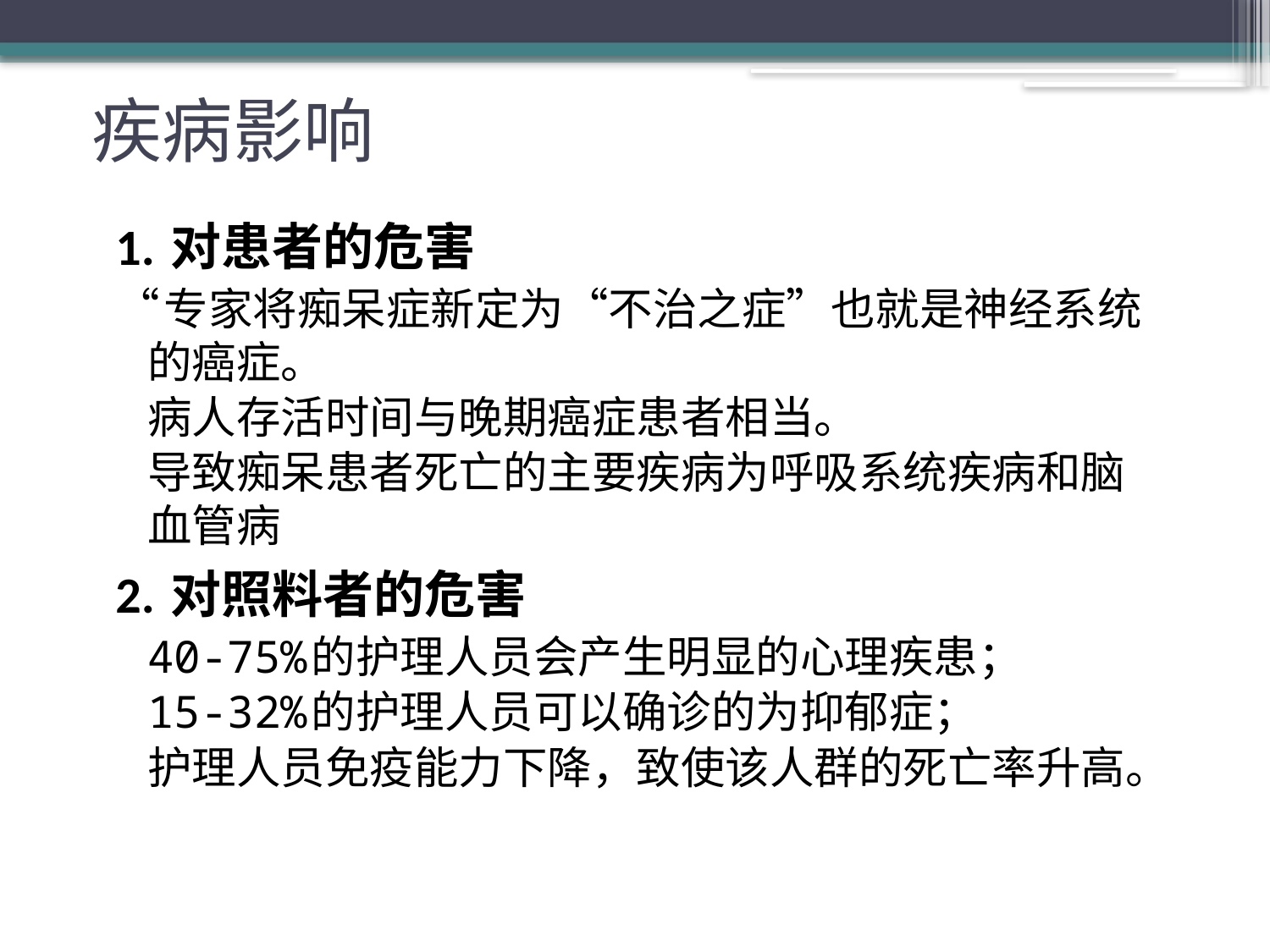

# 疾病影响
1. 对患者的危害
“专家将痴呆症新定为“不治之症”也就是神经系统的癌症。
	病人存活时间与晚期癌症患者相当。
	导致痴呆患者死亡的主要疾病为呼吸系统疾病和脑血管病
2. 对照料者的危害
	40-75%的护理人员会产生明显的心理疾患；
	15-32%的护理人员可以确诊的为抑郁症；
	护理人员免疫能力下降，致使该人群的死亡率升高。